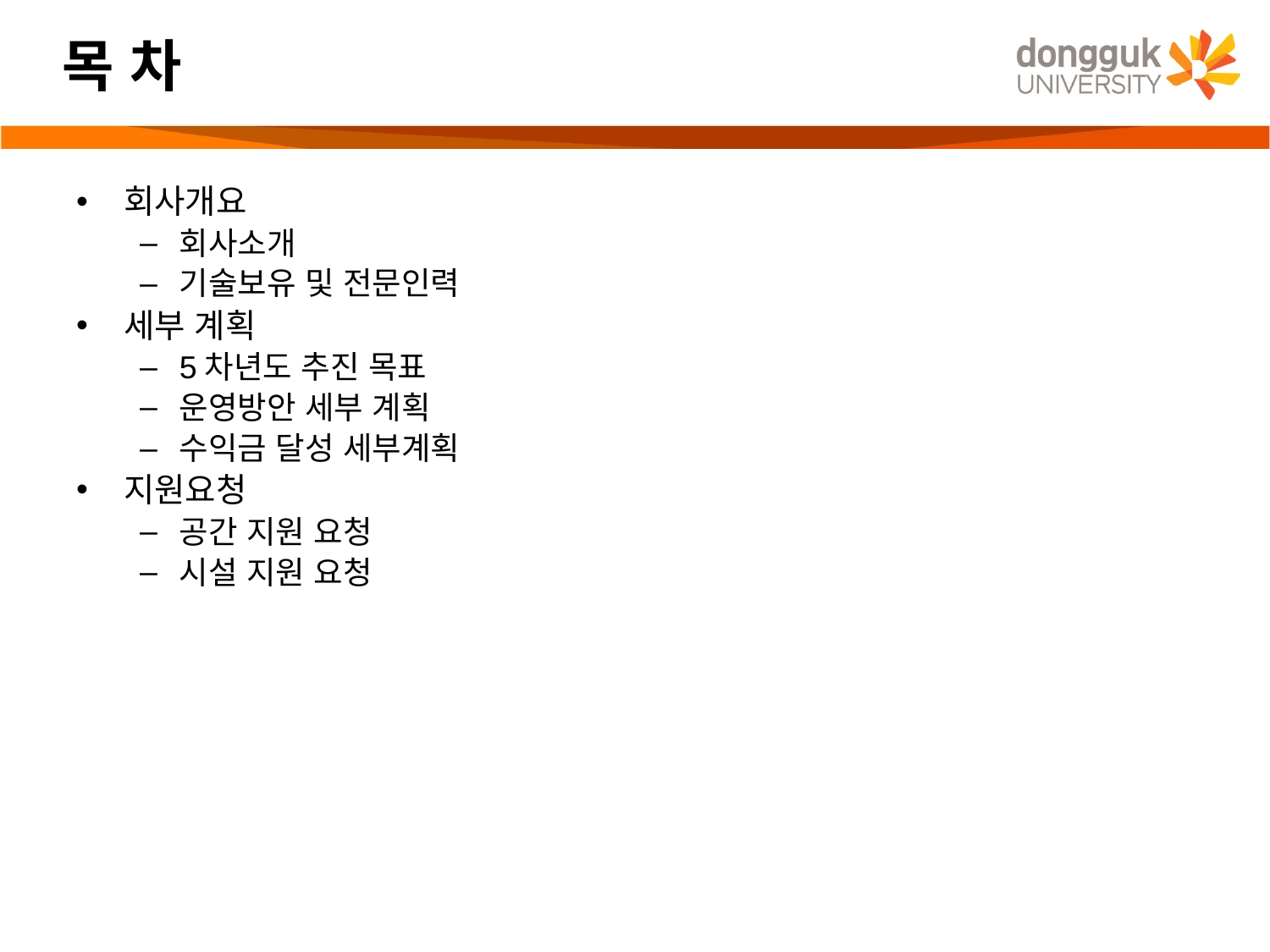

# 목 차
회사개요
회사소개
기술보유 및 전문인력
세부 계획
5차년도 추진 목표
운영방안 세부 계획
수익금 달성 세부계획
지원요청
공간 지원 요청
시설 지원 요청